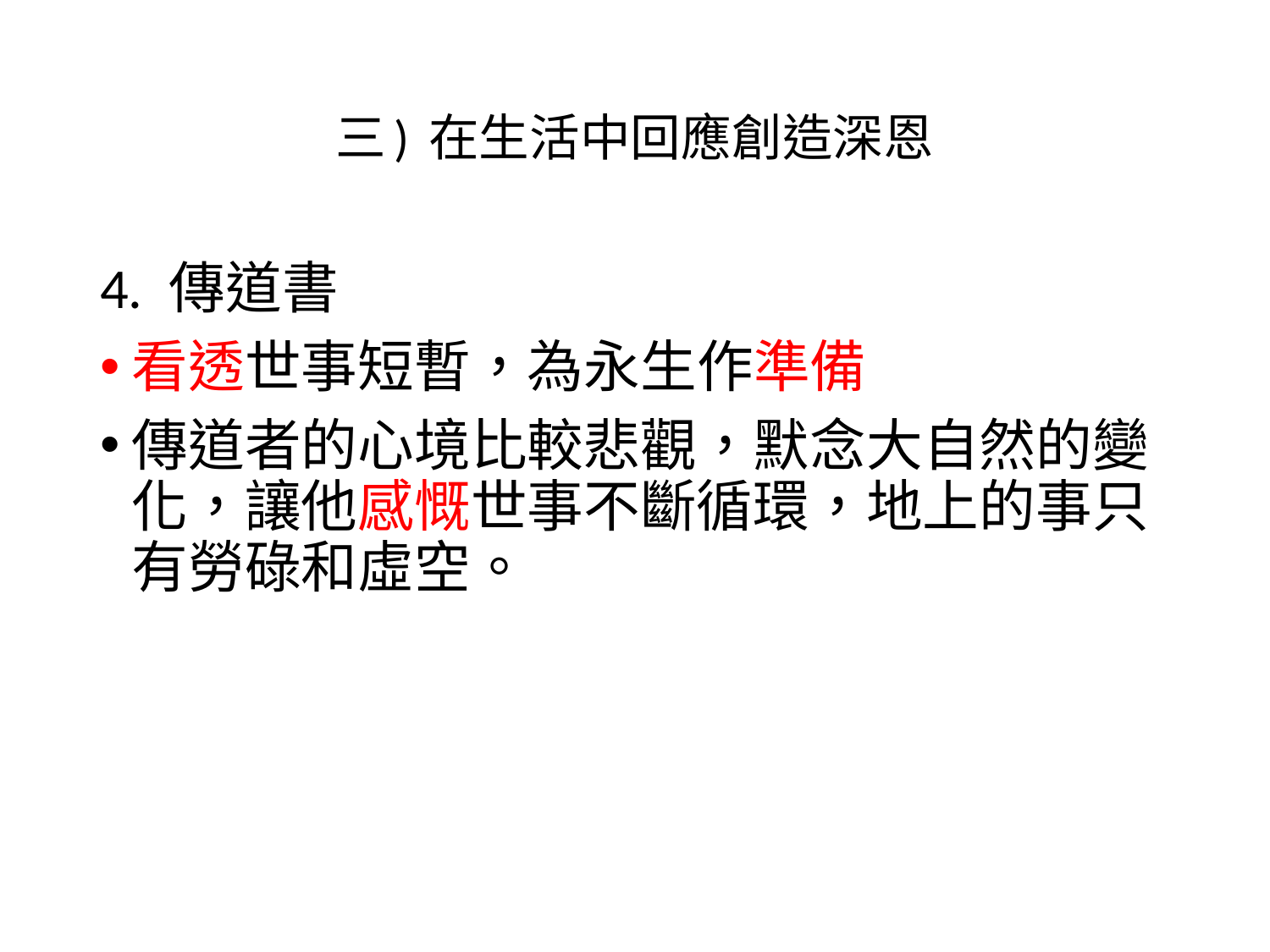

# 三) 在生活中回應創造深恩
4. 傳道書
看透世事短暫，為永生作準備
傳道者的心境比較悲觀，默念大自然的變化，讓他感慨世事不斷循環，地上的事只有勞碌和虛空。